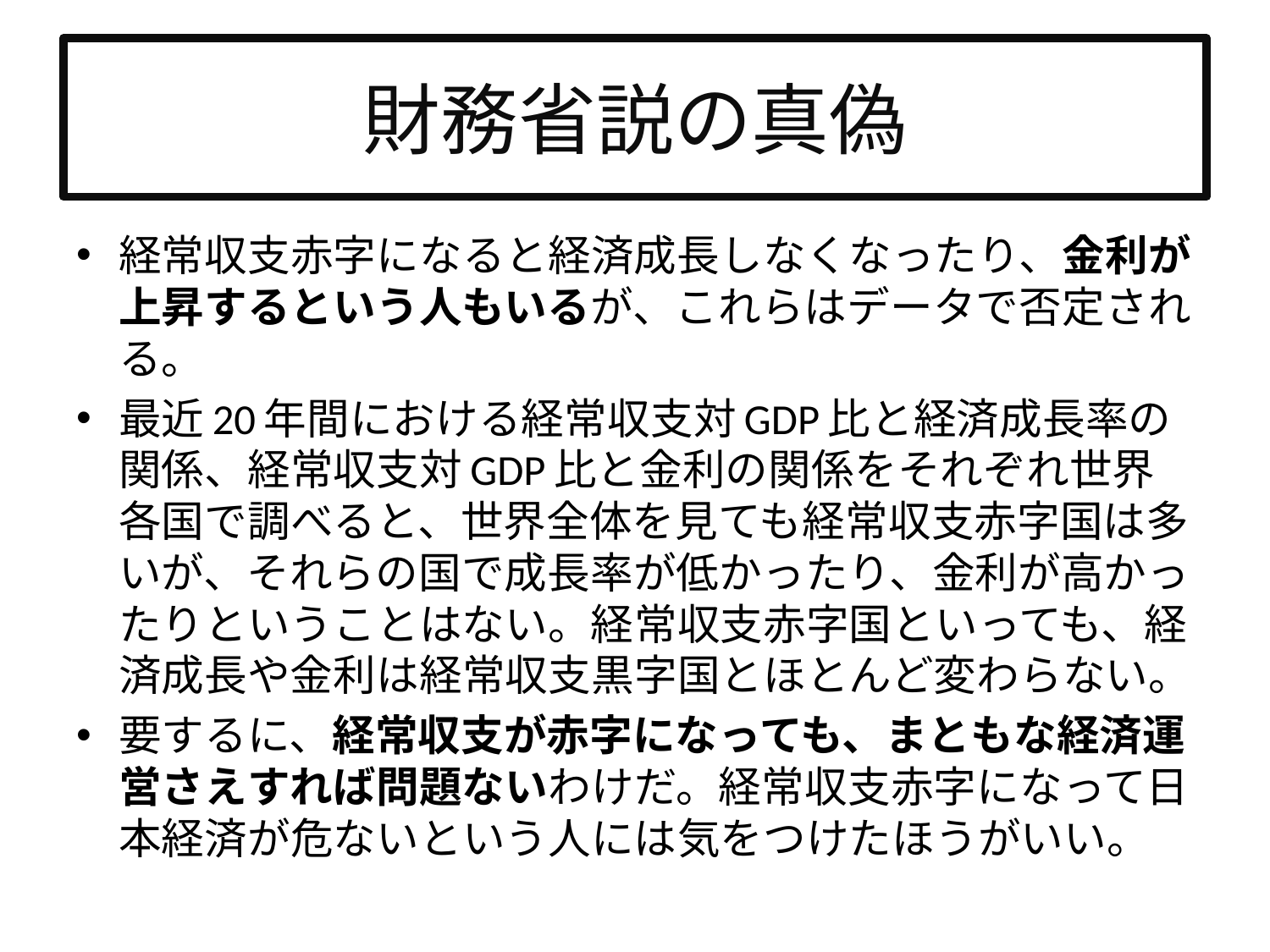

# 財務省説の真偽
経常収支赤字になると経済成長しなくなったり、金利が上昇するという人もいるが、これらはデータで否定される。
最近20年間における経常収支対GDP比と経済成長率の関係、経常収支対GDP比と金利の関係をそれぞれ世界各国で調べると、世界全体を見ても経常収支赤字国は多いが、それらの国で成長率が低かったり、金利が高かったりということはない。経常収支赤字国といっても、経済成長や金利は経常収支黒字国とほとんど変わらない。
要するに、経常収支が赤字になっても、まともな経済運営さえすれば問題ないわけだ。経常収支赤字になって日本経済が危ないという人には気をつけたほうがいい。